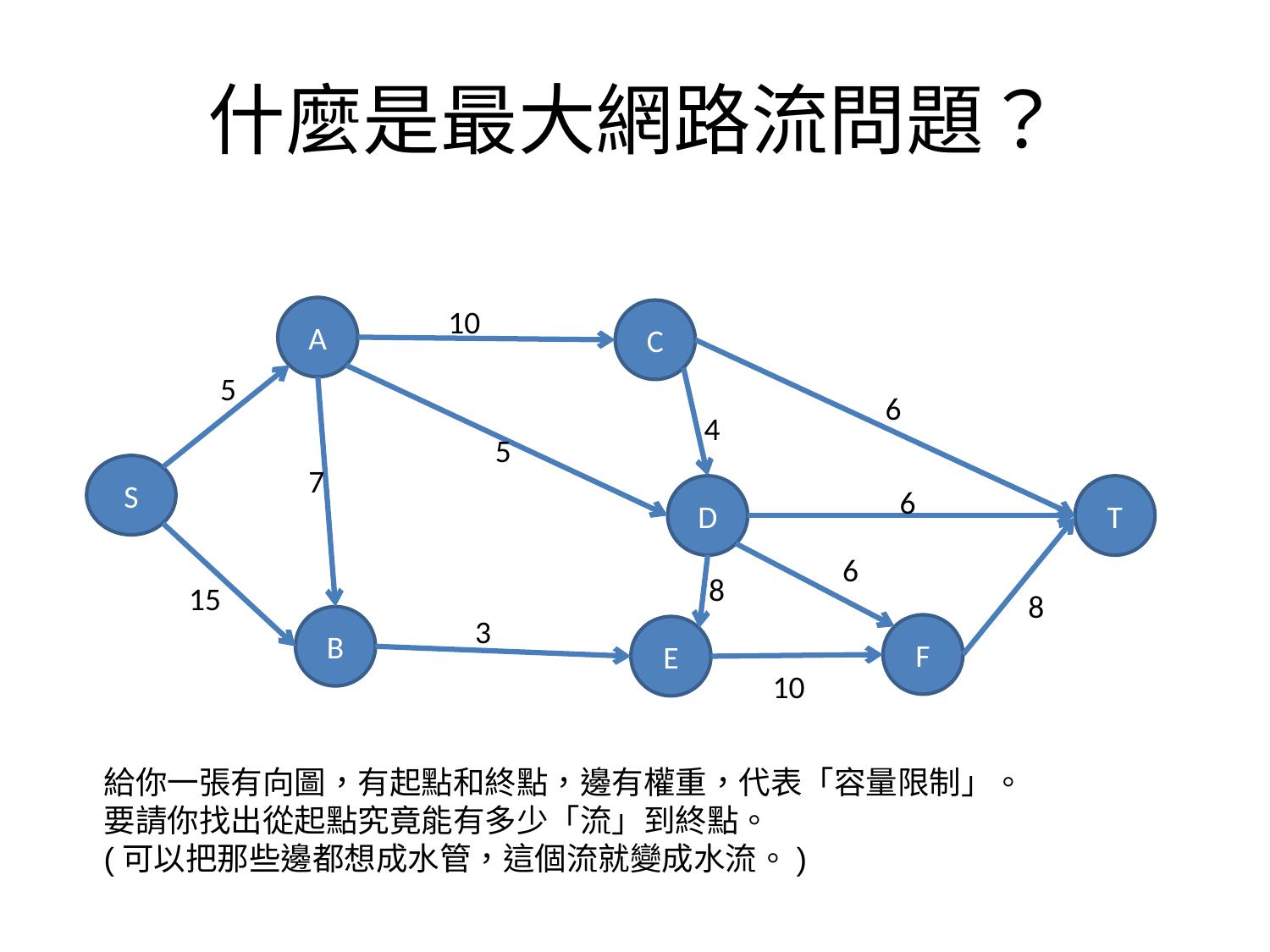

# 什麼是最大網路流問題？
10
A
C
5
6
4
5
7
S
D
6
T
6
8
15
8
3
B
F
E
10
給你一張有向圖，有起點和終點，邊有權重，代表「容量限制」。
要請你找出從起點究竟能有多少「流」到終點。
(可以把那些邊都想成水管，這個流就變成水流。)